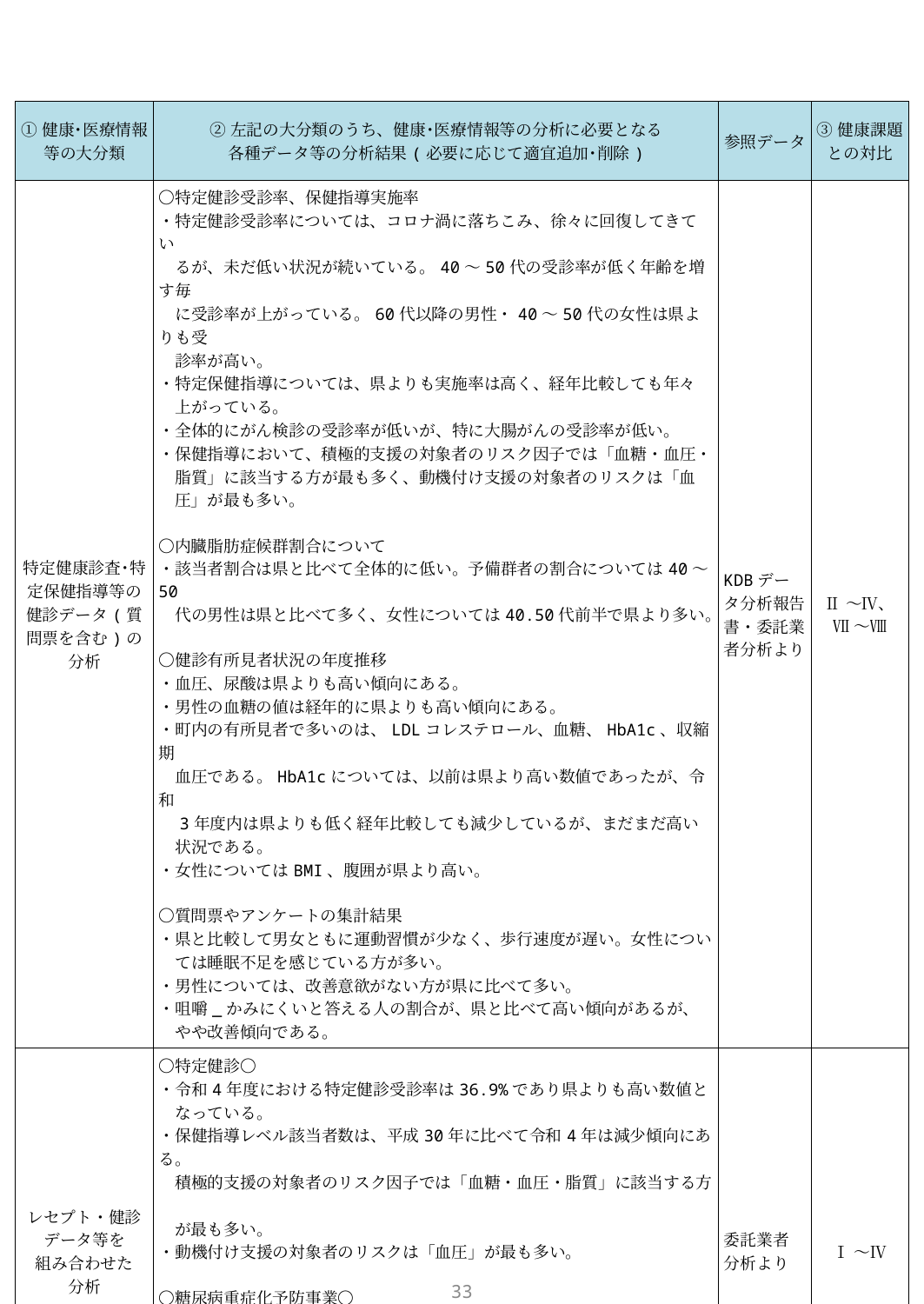

| ①健康･医療情報等の大分類 | ②左記の大分類のうち、健康･医療情報等の分析に必要となる 各種データ等の分析結果(必要に応じて適宜追加･削除) | 参照データ | ③健康課題との対比 |
| --- | --- | --- | --- |
| 特定健康診査･特定保健指導等の 健診データ(質問票を含む)の分析 | 〇特定健診受診率、保健指導実施率 ・特定健診受診率については、コロナ渦に落ちこみ、徐々に回復してきてい　 　るが、未だ低い状況が続いている。40～50代の受診率が低く年齢を増す毎 　に受診率が上がっている。60代以降の男性・40～50代の女性は県よりも受　 　診率が高い。 ・特定保健指導については、県よりも実施率は高く、経年比較しても年々 　上がっている。 ・全体的にがん検診の受診率が低いが、特に大腸がんの受診率が低い。 ・保健指導において、積極的支援の対象者のリスク因子では「血糖・血圧・ 　脂質」に該当する方が最も多く、動機付け支援の対象者のリスクは「血 　圧」が最も多い。 〇内臓脂肪症候群割合について ・該当者割合は県と比べて全体的に低い。予備群者の割合については40～50 　代の男性は県と比べて多く、女性については40.50代前半で県より多い。 〇健診有所見者状況の年度推移 ・血圧、尿酸は県よりも高い傾向にある。 ・男性の血糖の値は経年的に県よりも高い傾向にある。 ・町内の有所見者で多いのは、LDLコレステロール、血糖、HbA1c、収縮期 　血圧である。HbA1cについては、以前は県より高い数値であったが、令和 　3年度内は県よりも低く経年比較しても減少しているが、まだまだ高い 　状況である。 ・女性についてはBMI、腹囲が県より高い。 〇質問票やアンケートの集計結果 ・県と比較して男女ともに運動習慣が少なく、歩行速度が遅い。女性につい 　ては睡眠不足を感じている方が多い。 ・男性については、改善意欲がない方が県に比べて多い。 ・咀嚼\_かみにくいと答える人の割合が、県と比べて高い傾向があるが、 　やや改善傾向である。 | KDBデータ分析報告書・委託業者分析より | Ⅱ～Ⅳ、 Ⅶ～Ⅷ |
| レセプト・健診データ等を 組み合わせた 分析 | 〇特定健診〇 ・令和4年度における特定健診受診率は36.9%であり県よりも高い数値と 　なっている。 ・保健指導レベル該当者数は、平成30年に比べて令和4年は減少傾向にある。 　積極的支援の対象者のリスク因子では「血糖・血圧・脂質」に該当する方　 　が最も多い。 ・動機付け支援の対象者のリスクは「血圧」が最も多い。 〇糖尿病重症化予防事業〇 ・中分類による疾病別統計では糖尿病が平成30年～令和3年まで1位となって 　いる。患者数順でも過去5年で3位以内に入っている。 ・令和3年は18人の透析患者がいたが7人減少し令和4年では11人となって 　いる。 | 委託業者 分析より | Ⅰ～Ⅳ |
| 介護費関係の 分析 | 〇介護の状況 ・平成30～令和4年度において、要介護認定率の推移については県よりやや　 　低い認定率で推移しているが、町内での認定率はやや増加傾向である。ま 　た、要介護3～5の割合が県と比べて多い。また、1人当たりの居宅介護給 　付費は県と比べて低いが、施設介護給付費は県よりも1.3倍ほど多い。 ・要介護認定者有病割合では、心臓病、精神疾患、筋・骨疾患、高血圧症の 　割合が高い傾向にある。 | KDBデータ分析報告書より | Ⅸ～Ⅹ |
33